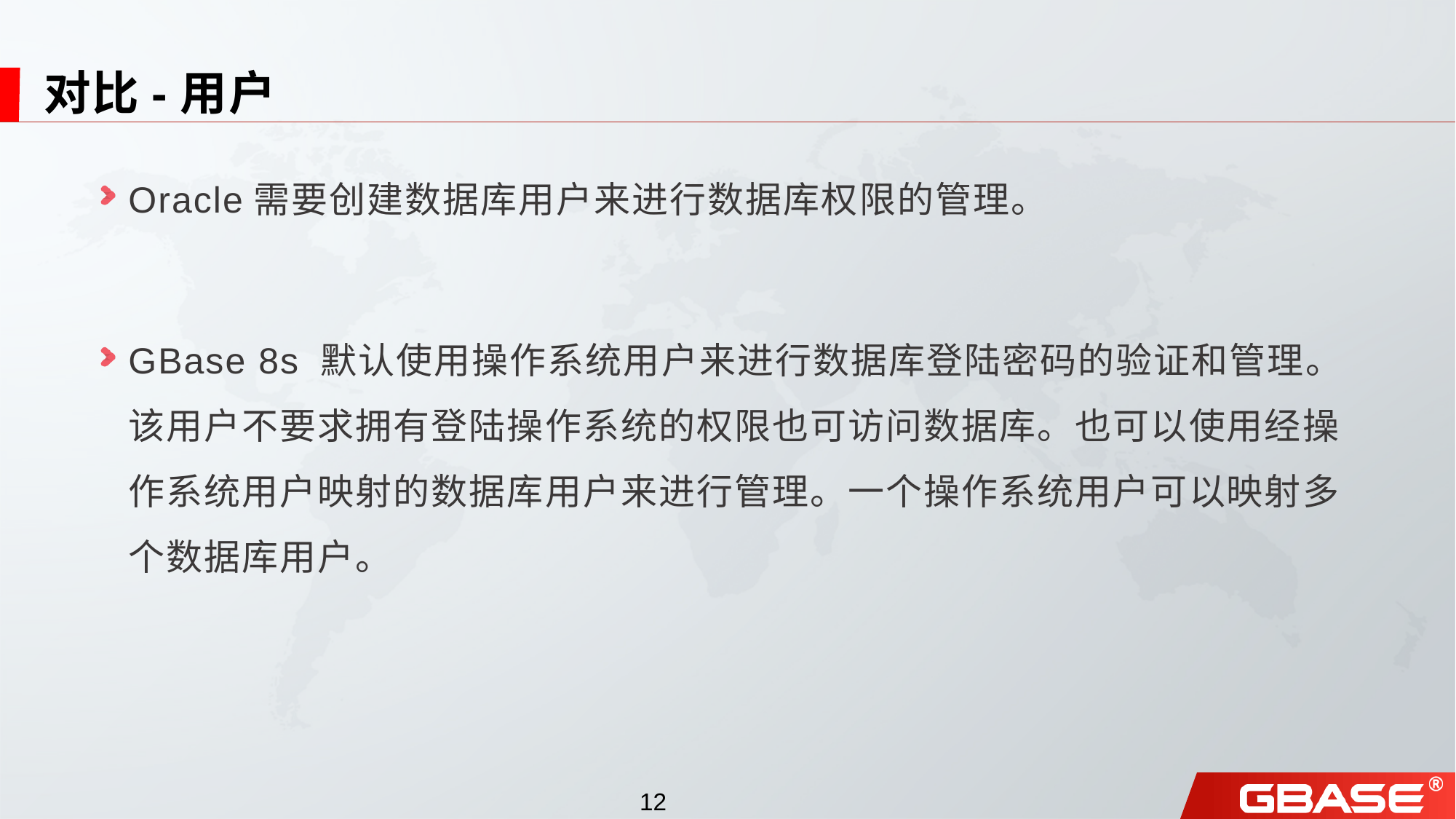

# 对比-用户
Oracle需要创建数据库用户来进行数据库权限的管理。

GBase 8s 默认使用操作系统用户来进行数据库登陆密码的验证和管理。该用户不要求拥有登陆操作系统的权限也可访问数据库。也可以使用经操作系统用户映射的数据库用户来进行管理。一个操作系统用户可以映射多个数据库用户。